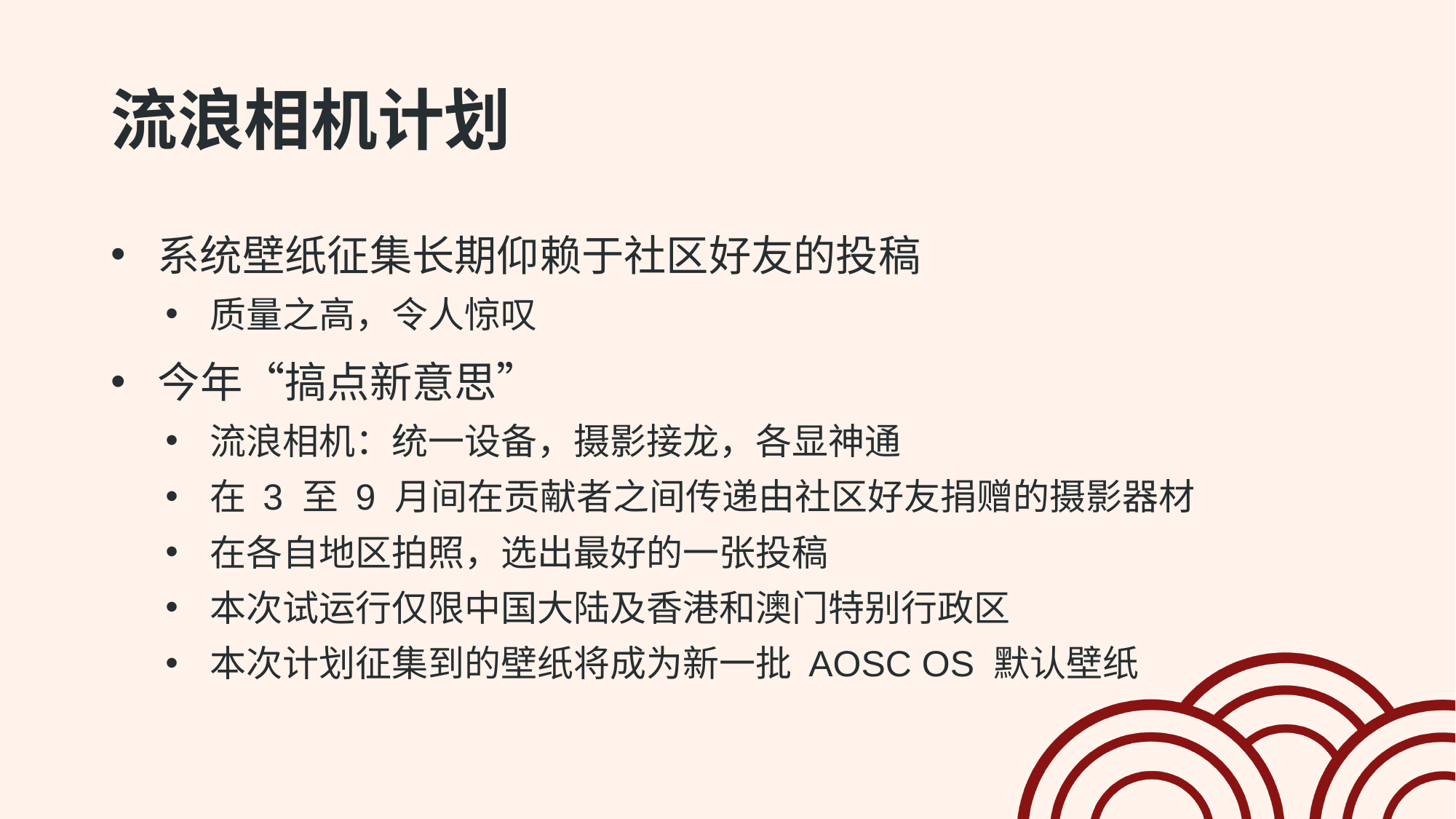

# 流浪相机计划
 系统壁纸征集长期仰赖于社区好友的投稿
 质量之高，令人惊叹
 今年“搞点新意思”
 流浪相机：统一设备，摄影接龙，各显神通
 在 3 至 9 月间在贡献者之间传递由社区好友捐赠的摄影器材
 在各自地区拍照，选出最好的一张投稿
 本次试运行仅限中国大陆及香港和澳门特别行政区
 本次计划征集到的壁纸将成为新一批 AOSC OS 默认壁纸